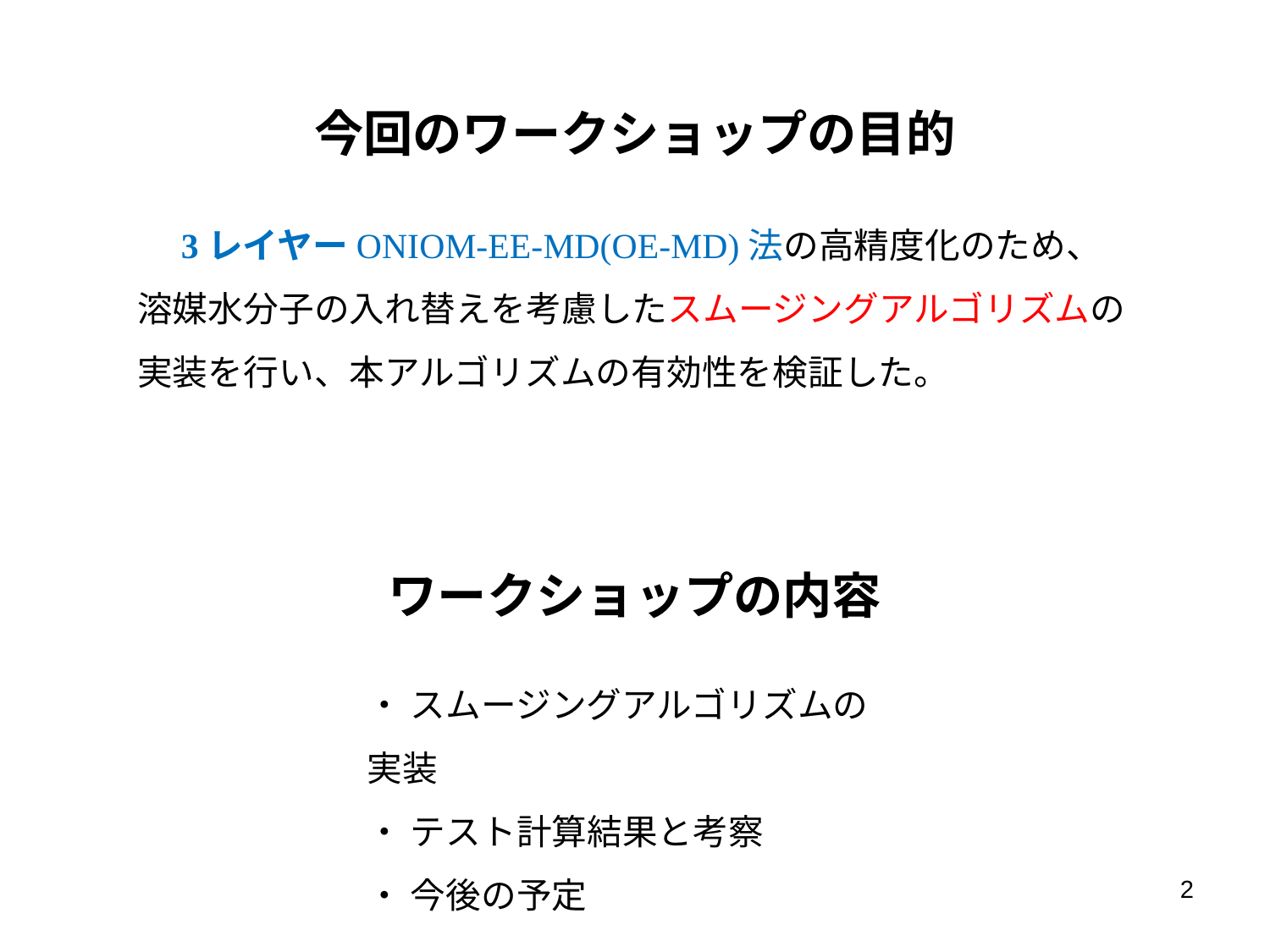

今回のワークショップの目的
　3レイヤーONIOM-EE-MD(OE-MD)法の高精度化のため、溶媒水分子の入れ替えを考慮したスムージングアルゴリズムの実装を行い、本アルゴリズムの有効性を検証した。
ワークショップの内容
・ スムージングアルゴリズムの実装
・ テスト計算結果と考察
・ 今後の予定
2